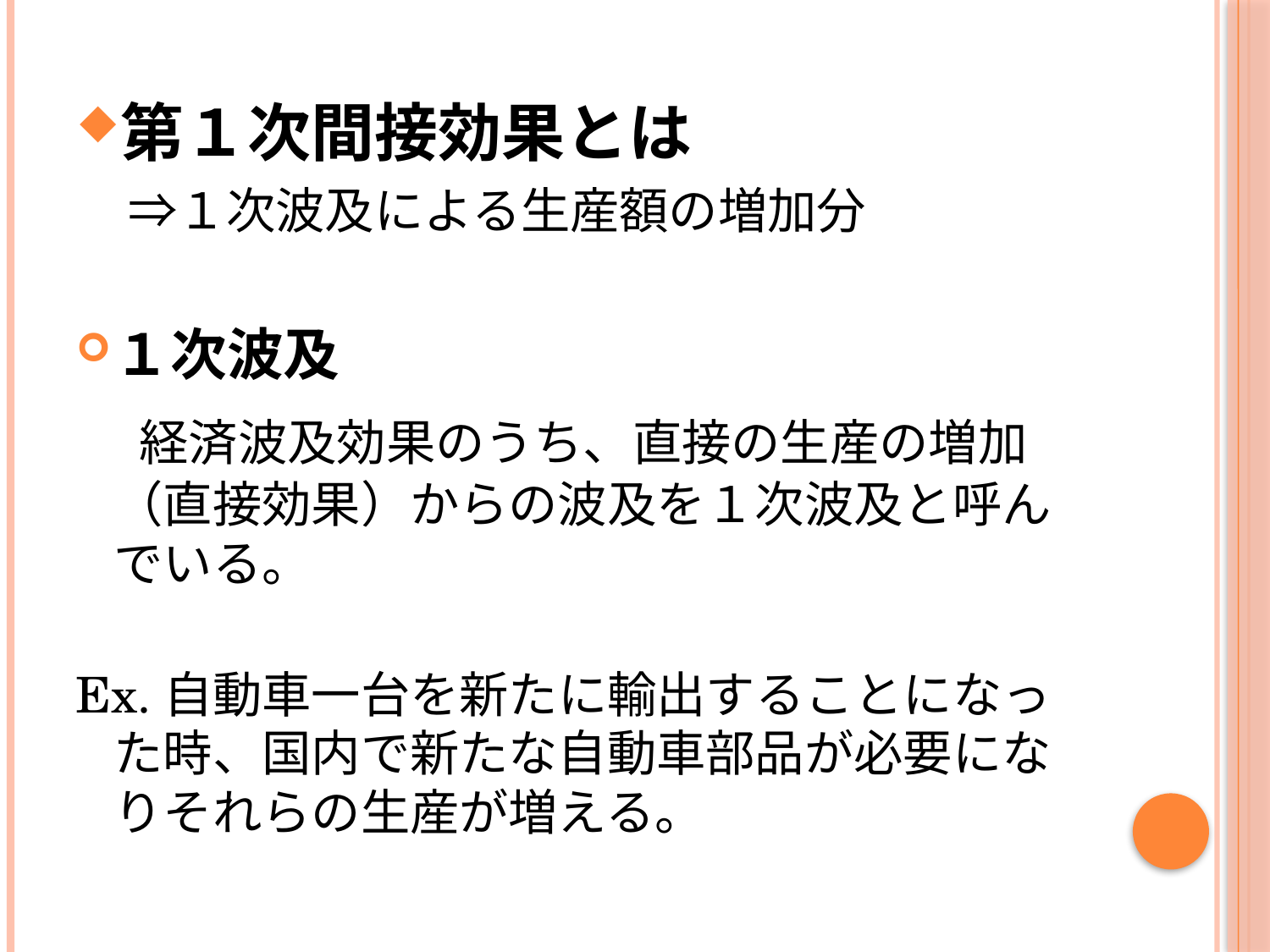

第１次間接効果とは
　 ⇒１次波及による生産額の増加分

１次波及
　経済波及効果のうち、直接の生産の増加（直接効果）からの波及を１次波及と呼んでいる。

Ex.自動車一台を新たに輸出することになった時、国内で新たな自動車部品が必要になりそれらの生産が増える。